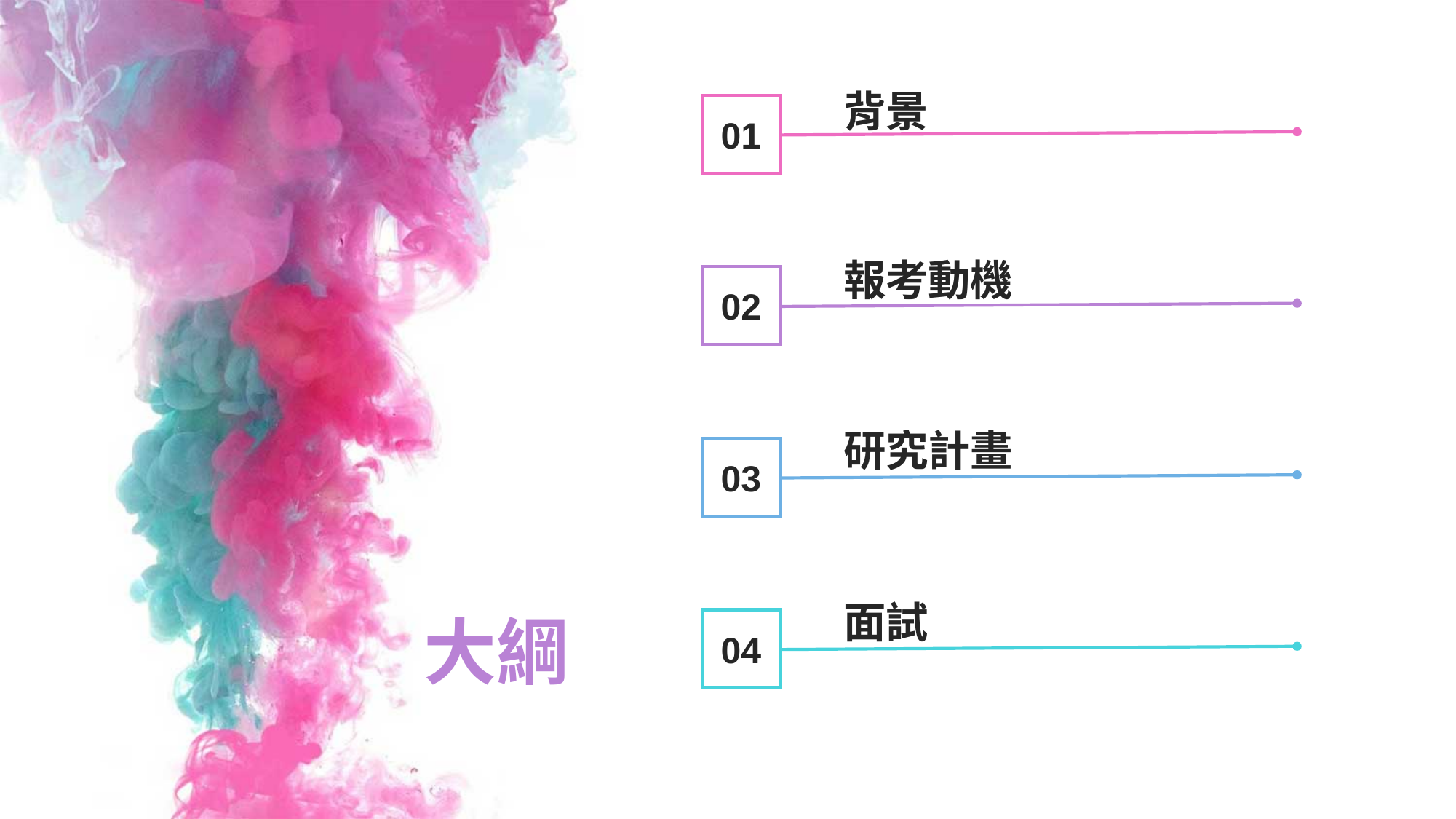

背景

01
報考動機

02
研究計畫

03
面試
大綱

04